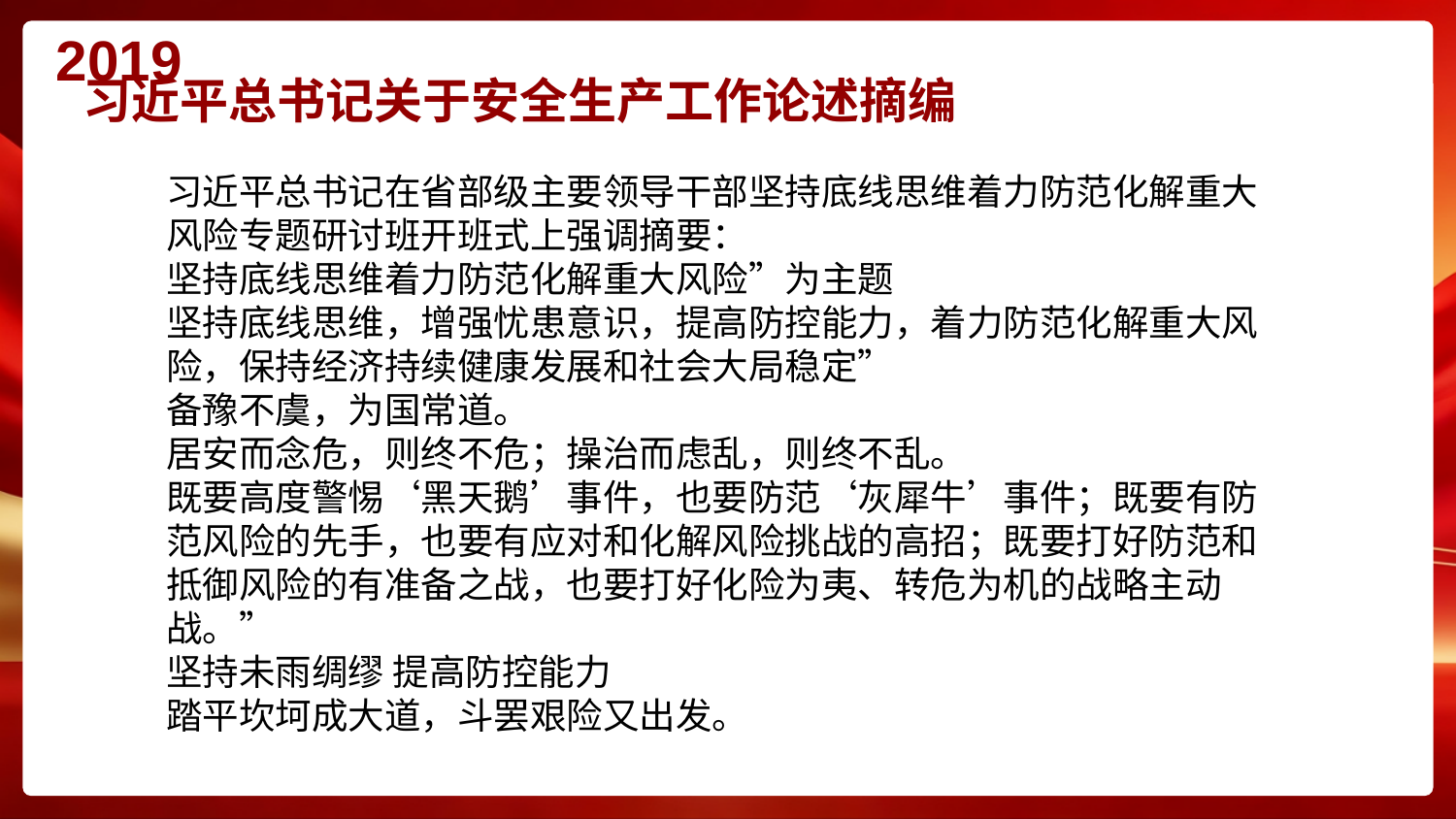

2019
# 习近平总书记关于安全生产工作论述摘编
习近平总书记在省部级主要领导干部坚持底线思维着力防范化解重大风险专题研讨班开班式上强调摘要：
坚持底线思维着力防范化解重大风险”为主题
坚持底线思维，增强忧患意识，提高防控能力，着力防范化解重大风险，保持经济持续健康发展和社会大局稳定”
备豫不虞，为国常道。
居安而念危，则终不危；操治而虑乱，则终不乱。
既要高度警惕‘黑天鹅’事件，也要防范‘灰犀牛’事件；既要有防范风险的先手，也要有应对和化解风险挑战的高招；既要打好防范和抵御风险的有准备之战，也要打好化险为夷、转危为机的战略主动战。”
坚持未雨绸缪 提高防控能力
踏平坎坷成大道，斗罢艰险又出发。